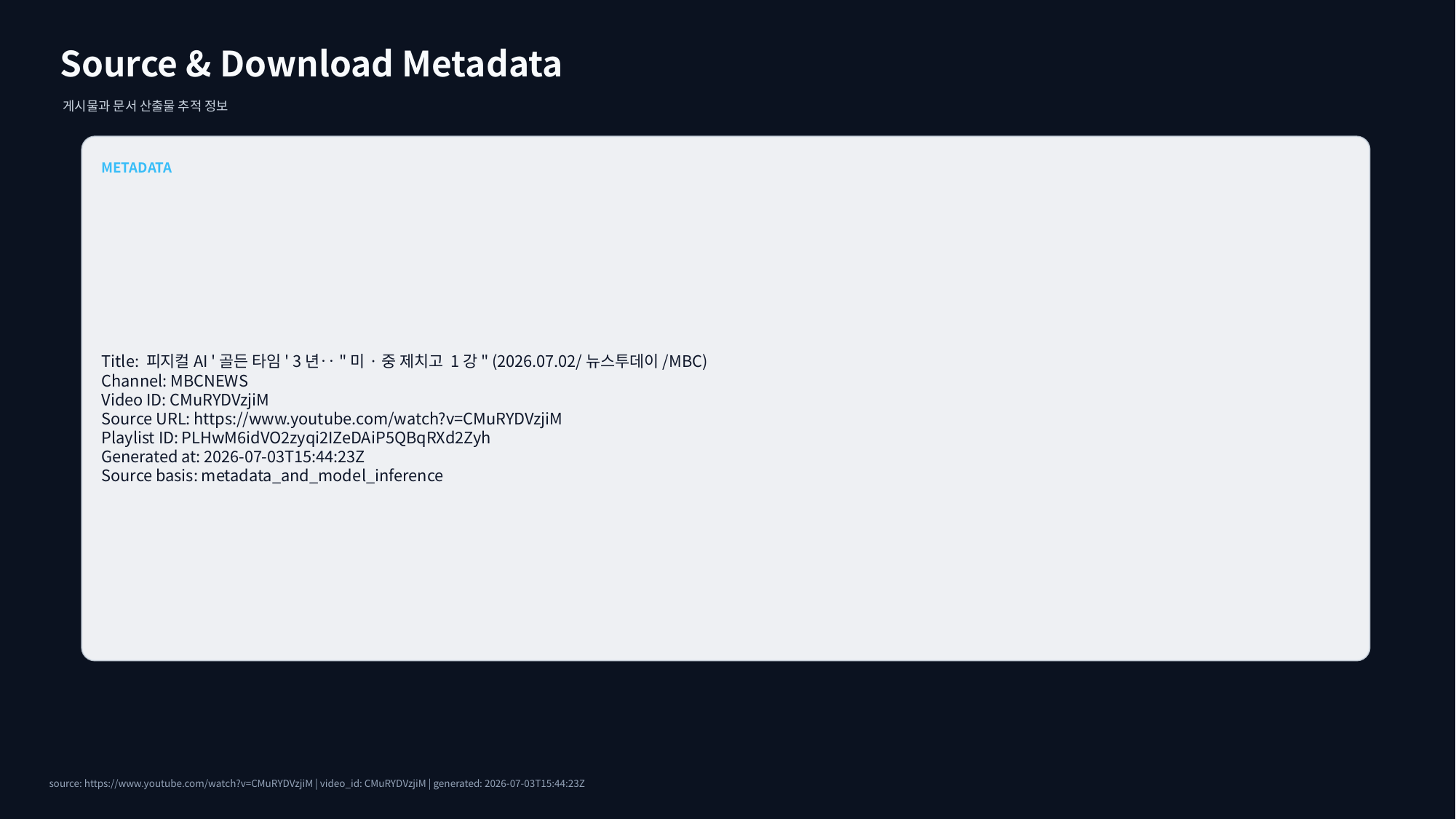

Source & Download Metadata
게시물과 문서 산출물 추적 정보

METADATA
Title: 피지컬AI '골든 타임' 3년‥"미·중 제치고 1강" (2026.07.02/뉴스투데이/MBC)
Channel: MBCNEWS
Video ID: CMuRYDVzjiM
Source URL: https://www.youtube.com/watch?v=CMuRYDVzjiM
Playlist ID: PLHwM6idVO2zyqi2IZeDAiP5QBqRXd2Zyh
Generated at: 2026-07-03T15:44:23Z
Source basis: metadata_and_model_inference
source: https://www.youtube.com/watch?v=CMuRYDVzjiM | video_id: CMuRYDVzjiM | generated: 2026-07-03T15:44:23Z